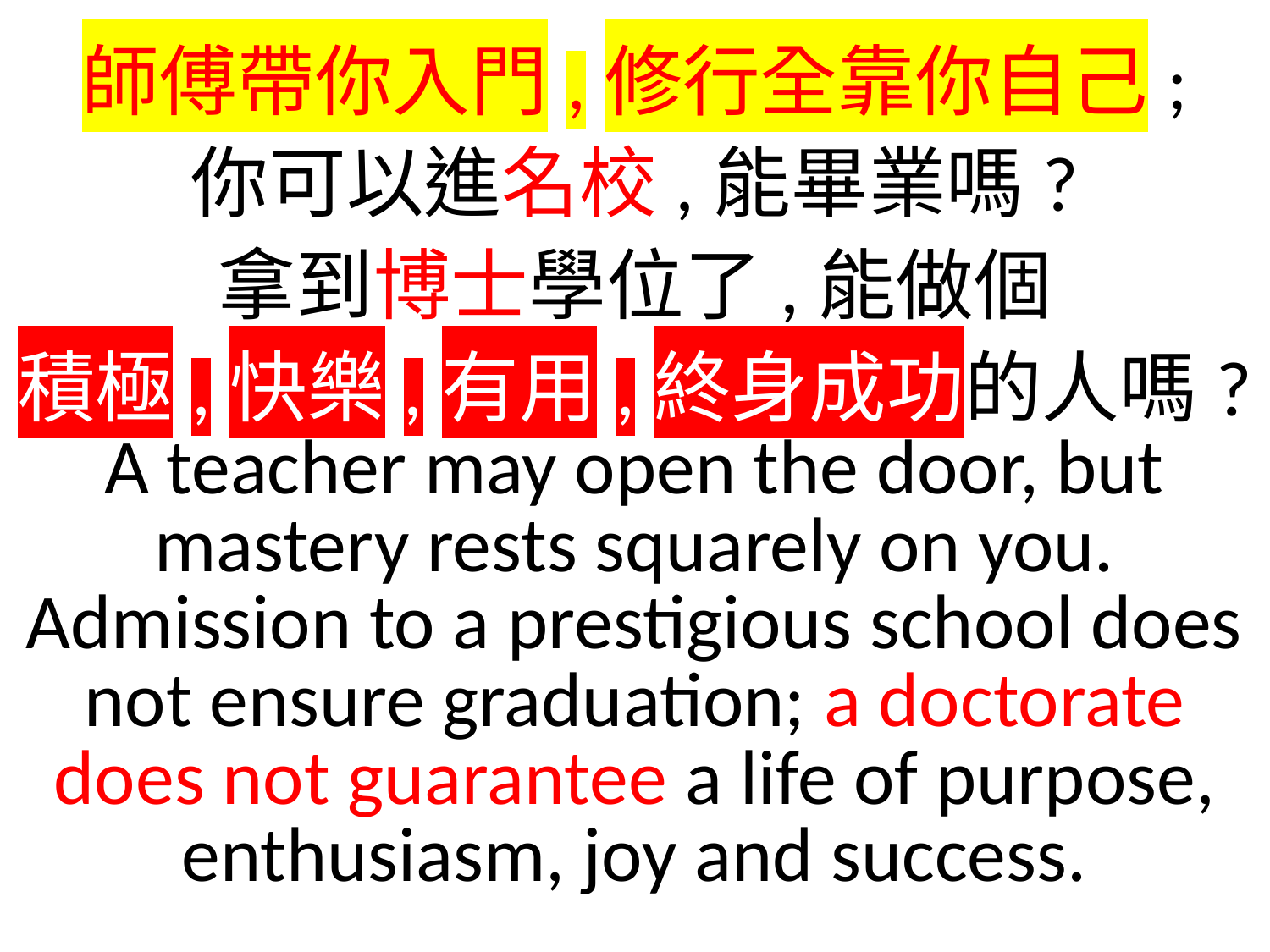

師傅帶你入門,修行全靠你自己;
你可以進名校,能畢業嗎?
拿到博士學位了,能做個
積極,快樂,有用,終身成功的人嗎?
A teacher may open the door, but mastery rests squarely on you. Admission to a prestigious school does not ensure graduation; a doctorate does not guarantee a life of purpose, enthusiasm, joy and success.